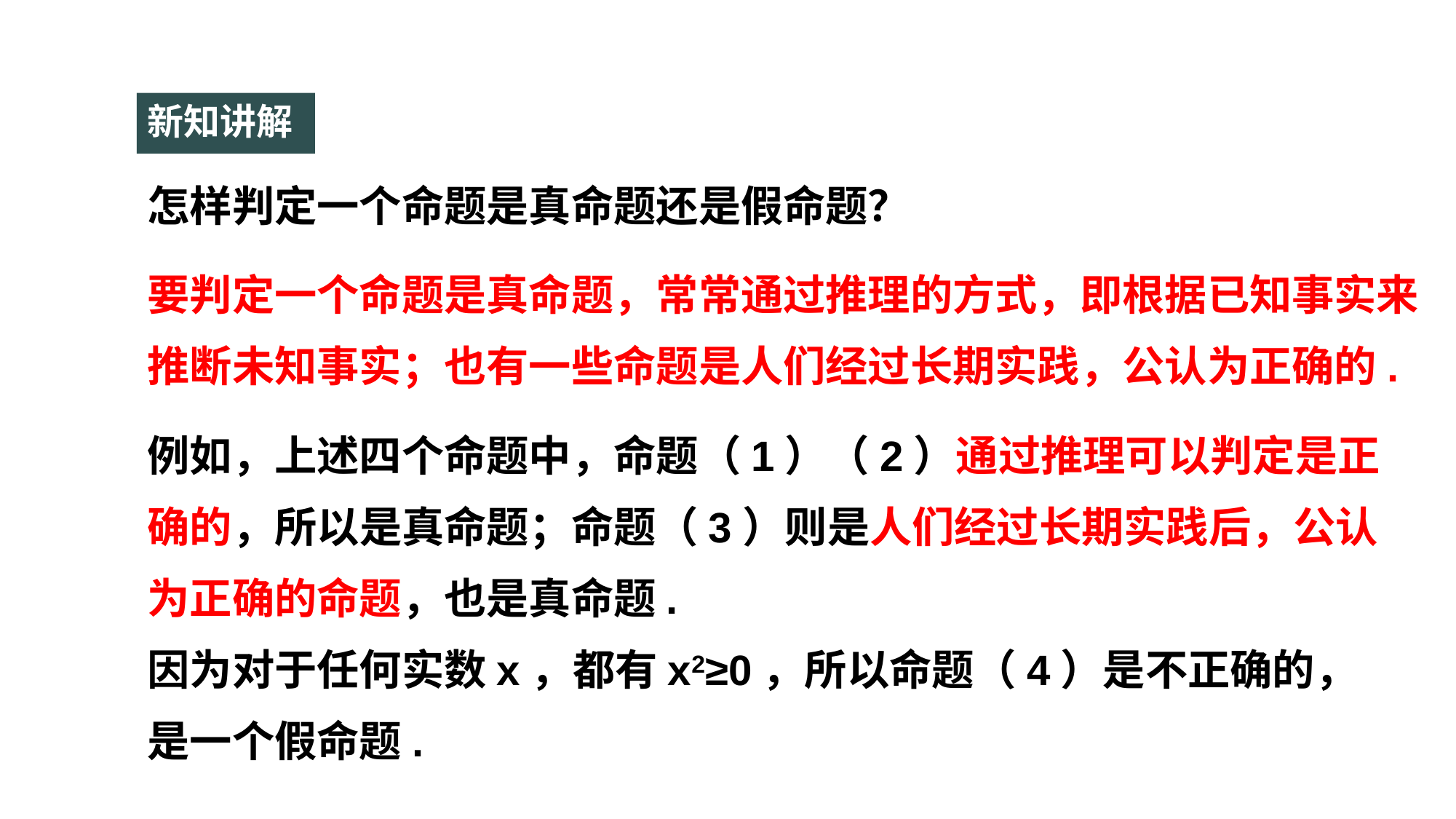

新知讲解
怎样判定一个命题是真命题还是假命题？
要判定一个命题是真命题，常常通过推理的方式，即根据已知事实来推断未知事实；也有一些命题是人们经过长期实践，公认为正确的.
例如，上述四个命题中，命题（1）（2）通过推理可以判定是正确的，所以是真命题；命题（3）则是人们经过长期实践后，公认为正确的命题，也是真命题.
因为对于任何实数x，都有x2≥0，所以命题（4）是不正确的，是一个假命题.